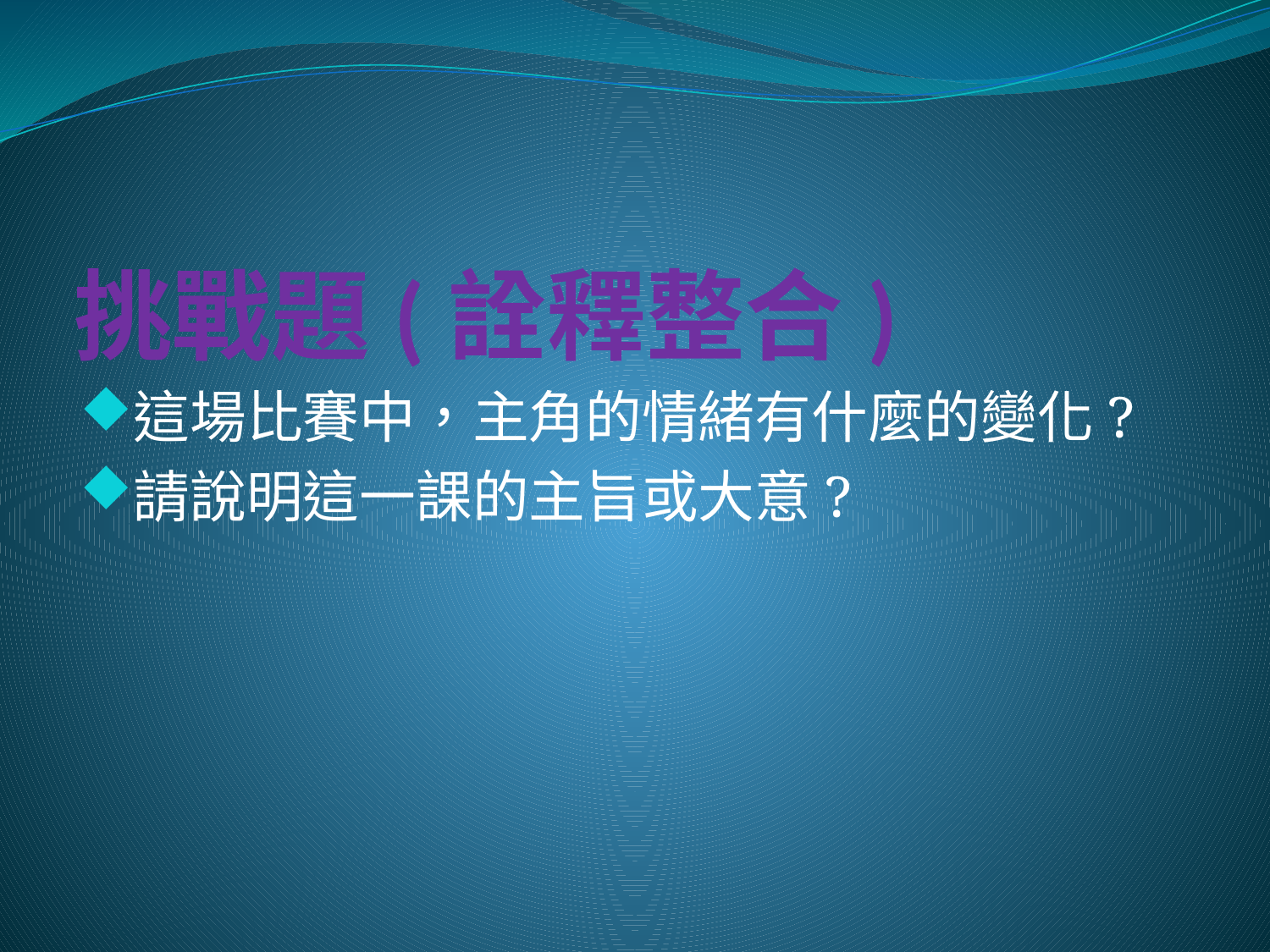

# 挑戰題(詮釋整合)
這場比賽中，主角的情緒有什麼的變化?
請說明這一課的主旨或大意?